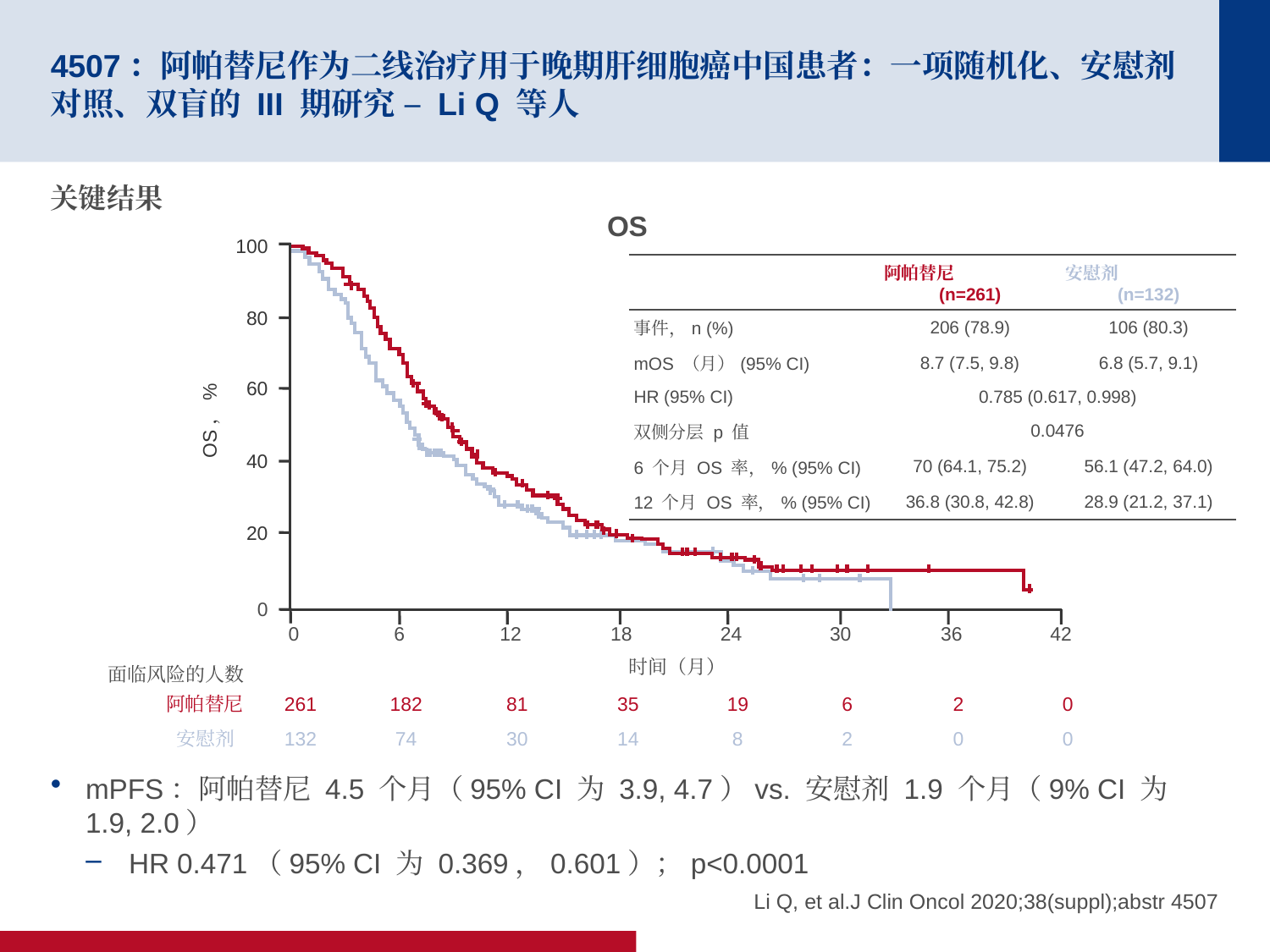

# 4507：阿帕替尼作为二线治疗用于晚期肝细胞癌中国患者：一项随机化、安慰剂对照、双盲的 III 期研究 – Li Q 等人
关键结果
mPFS：阿帕替尼 4.5 个月（95% CI 为 3.9, 4.7）vs. 安慰剂 1.9 个月（9% CI 为 1.9, 2.0）
HR 0.471（95% CI 为 0.369，0.601）；p<0.0001

OS
100

80

60

OS，%
40

20

0

0
6
12
18
24
30
36
42
时间（月）
面临风险的人数
阿帕替尼
261
182
81
35
19
6
2
0
安慰剂
132
74
30
14
8
2
0
0
|  | 阿帕替尼 (n=261) | 安慰剂 (n=132) |
| --- | --- | --- |
| 事件，n (%) | 206 (78.9) | 106 (80.3) |
| mOS （月）(95% CI) | 8.7 (7.5, 9.8) | 6.8 (5.7, 9.1) |
| HR (95% CI) | 0.785 (0.617, 0.998) |  |
| 双侧分层 p 值 | 0.0476 |  |
| 6 个月 OS 率，% (95% CI) | 70 (64.1, 75.2) | 56.1 (47.2, 64.0) |
| 12 个月 OS 率，% (95% CI) | 36.8 (30.8, 42.8) | 28.9 (21.2, 37.1) |
Li Q, et al.J Clin Oncol 2020;38(suppl);abstr 4507